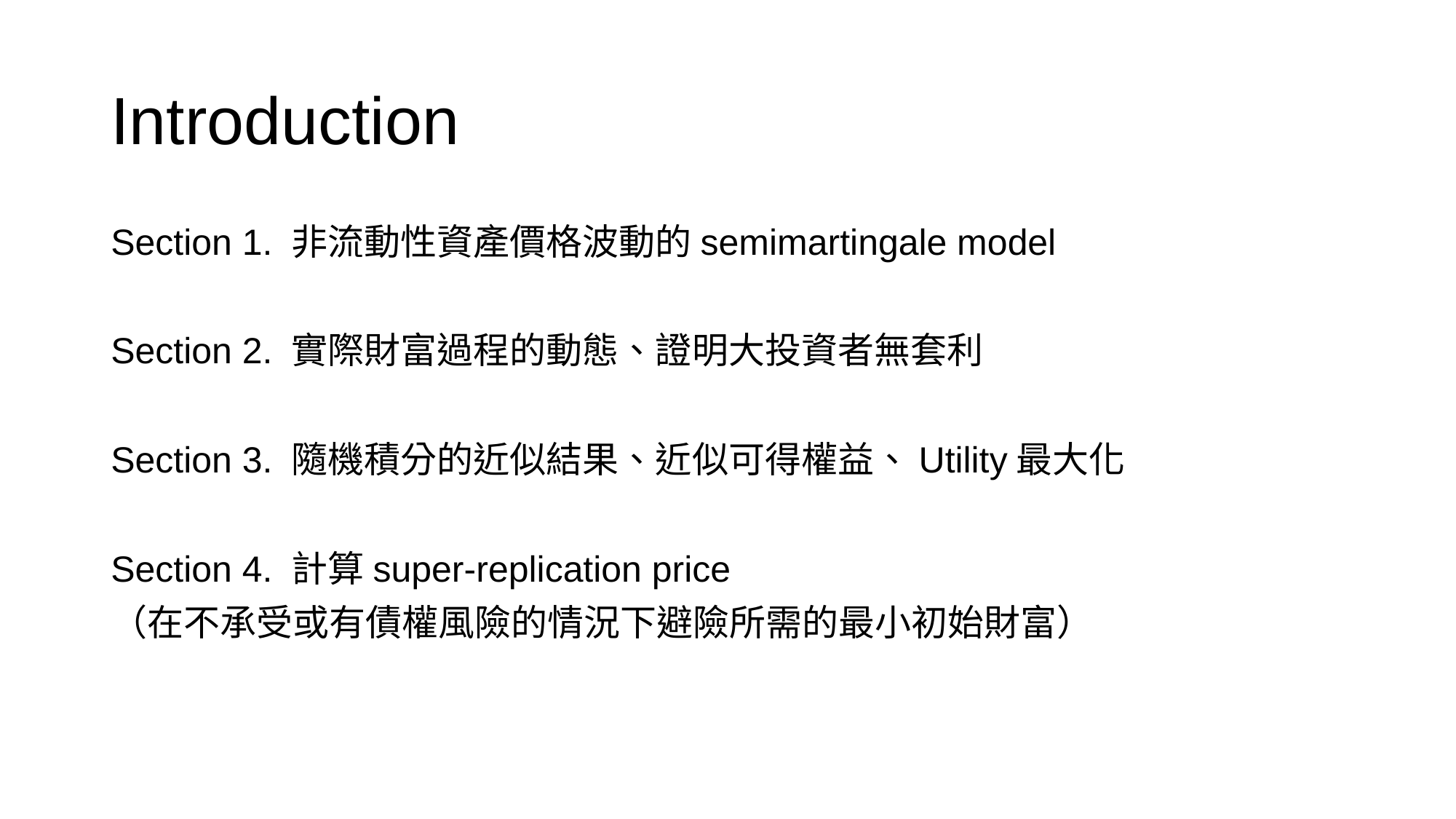

# Introduction
Section 1. 非流動性資產價格波動的semimartingale model

Section 2. 實際財富過程的動態、證明大投資者無套利

Section 3. 隨機積分的近似結果、近似可得權益、Utility最大化

Section 4. 計算super-replication price
（在不承受或有債權風險的情況下避險所需的最小初始財富）